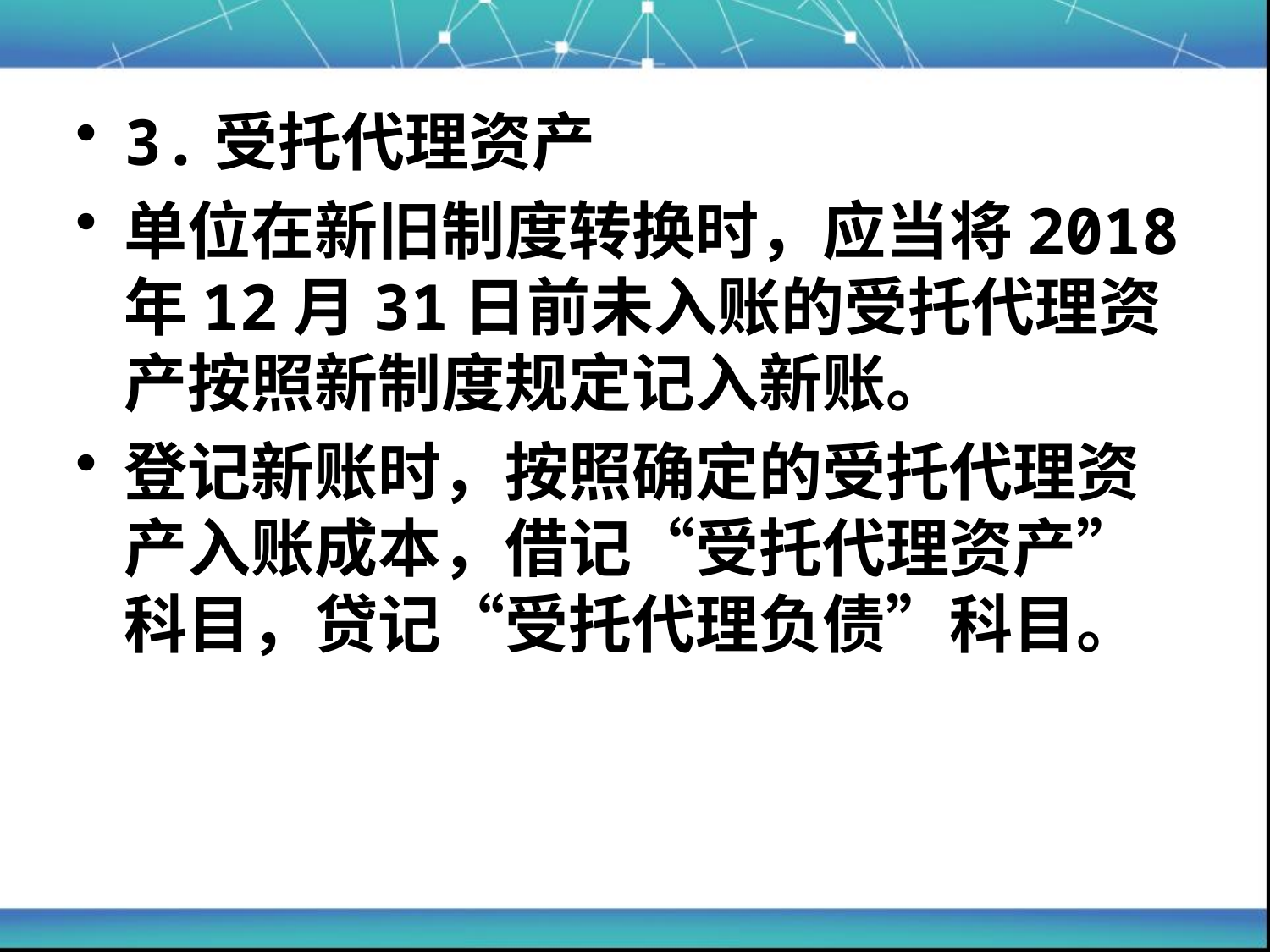

3.受托代理资产
单位在新旧制度转换时，应当将2018年12月31日前未入账的受托代理资产按照新制度规定记入新账。
登记新账时，按照确定的受托代理资产入账成本，借记“受托代理资产”科目，贷记“受托代理负债”科目。